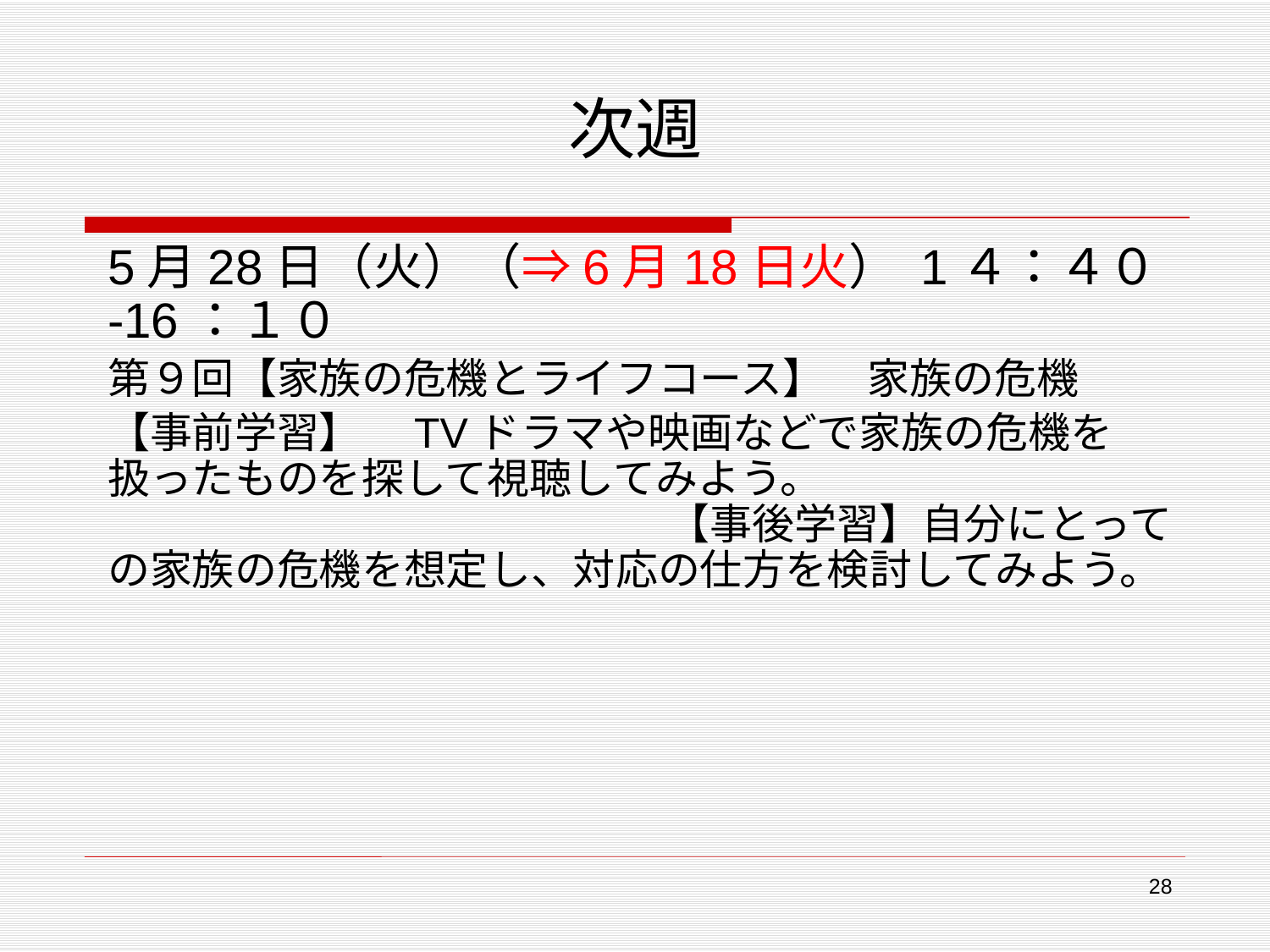

# 次週
5月28日（火）（⇒6月18日火） 1４：４０-16：１０
第９回【家族の危機とライフコース】　家族の危機
【事前学習】　TVドラマや映画などで家族の危機を扱ったものを探して視聴してみよう。　　　　　　　　　　　　　　　　　　　　　 【事後学習】自分にとっての家族の危機を想定し、対応の仕方を検討してみよう。

28